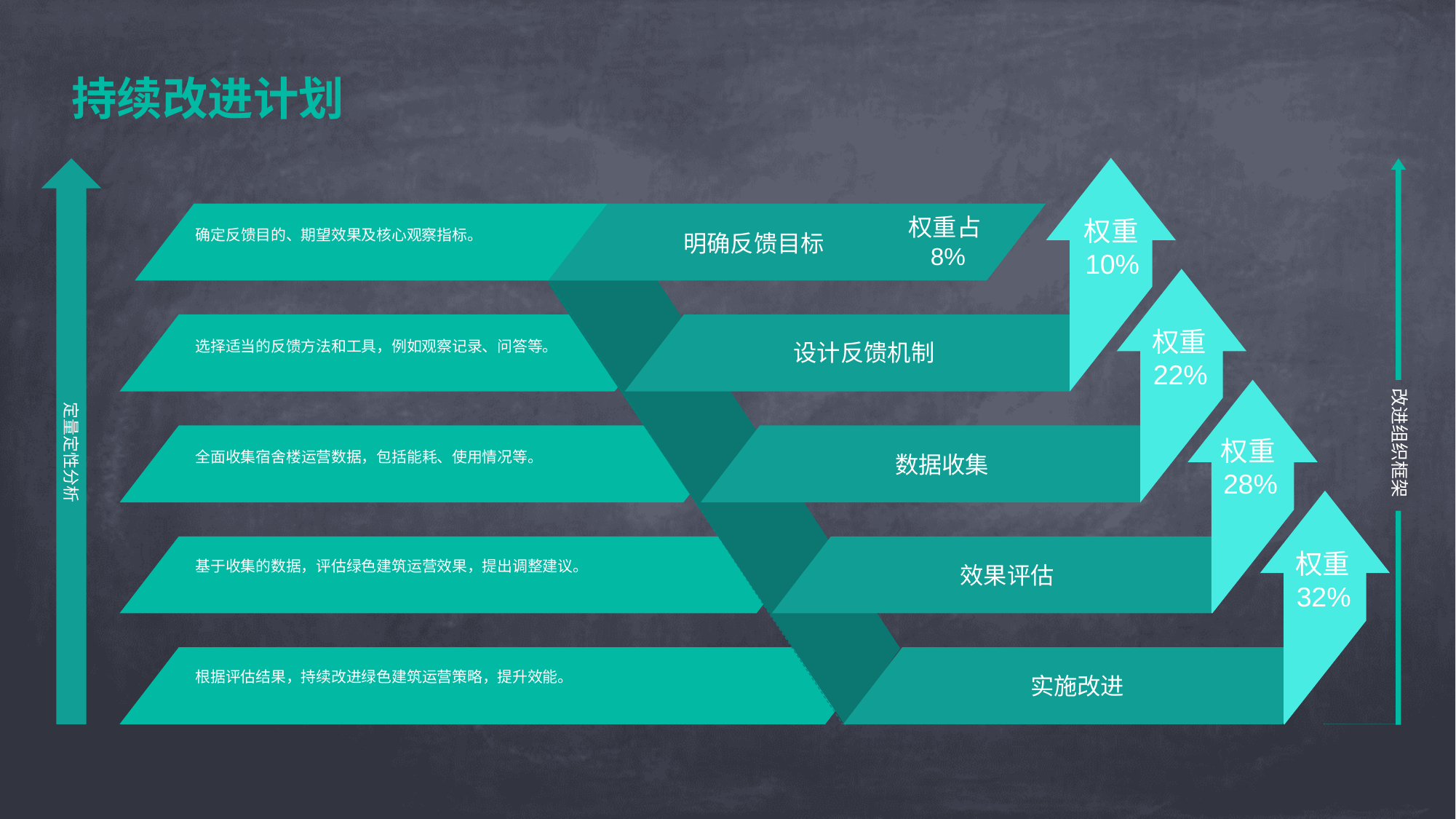

持续改进计划

权重10%
确定反馈目的、期望效果及核心观察指标。
权重占8%
明确反馈目标

定量定性分析

权重22%
选择适当的反馈方法和工具，例如观察记录、问答等。
设计反馈机制

改进组织框架

权重28%
全面收集宿舍楼运营数据，包括能耗、使用情况等。
数据收集

权重32%
基于收集的数据，评估绿色建筑运营效果，提出调整建议。
效果评估

根据评估结果，持续改进绿色建筑运营策略，提升效能。
实施改进